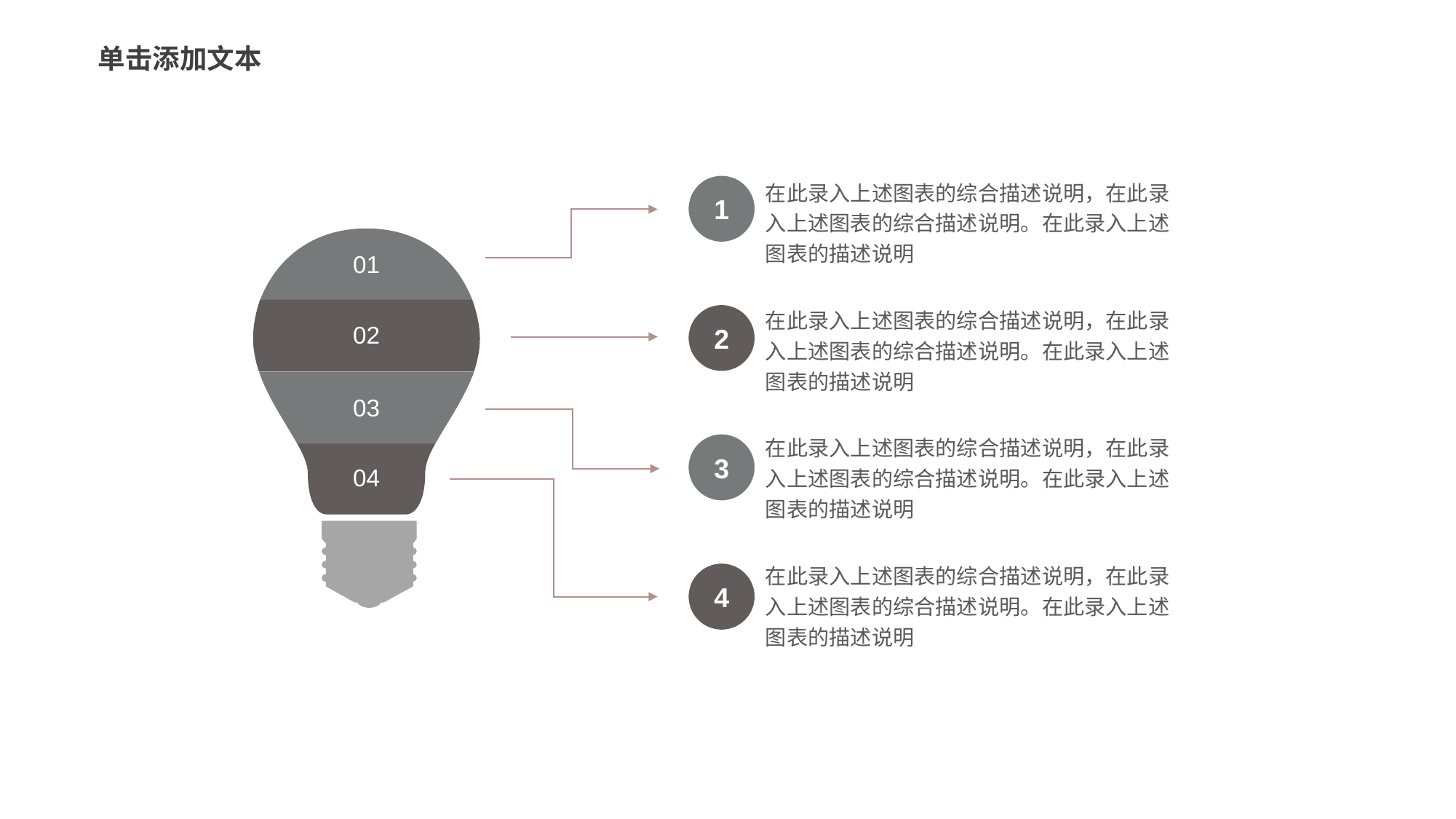

单击添加文本
在此录入上述图表的综合描述说明，在此录入上述图表的综合描述说明。在此录入上述图表的描述说明
1

01
在此录入上述图表的综合描述说明，在此录入上述图表的综合描述说明。在此录入上述图表的描述说明

02
2

03
在此录入上述图表的综合描述说明，在此录入上述图表的综合描述说明。在此录入上述图表的描述说明
3

04

在此录入上述图表的综合描述说明，在此录入上述图表的综合描述说明。在此录入上述图表的描述说明
4